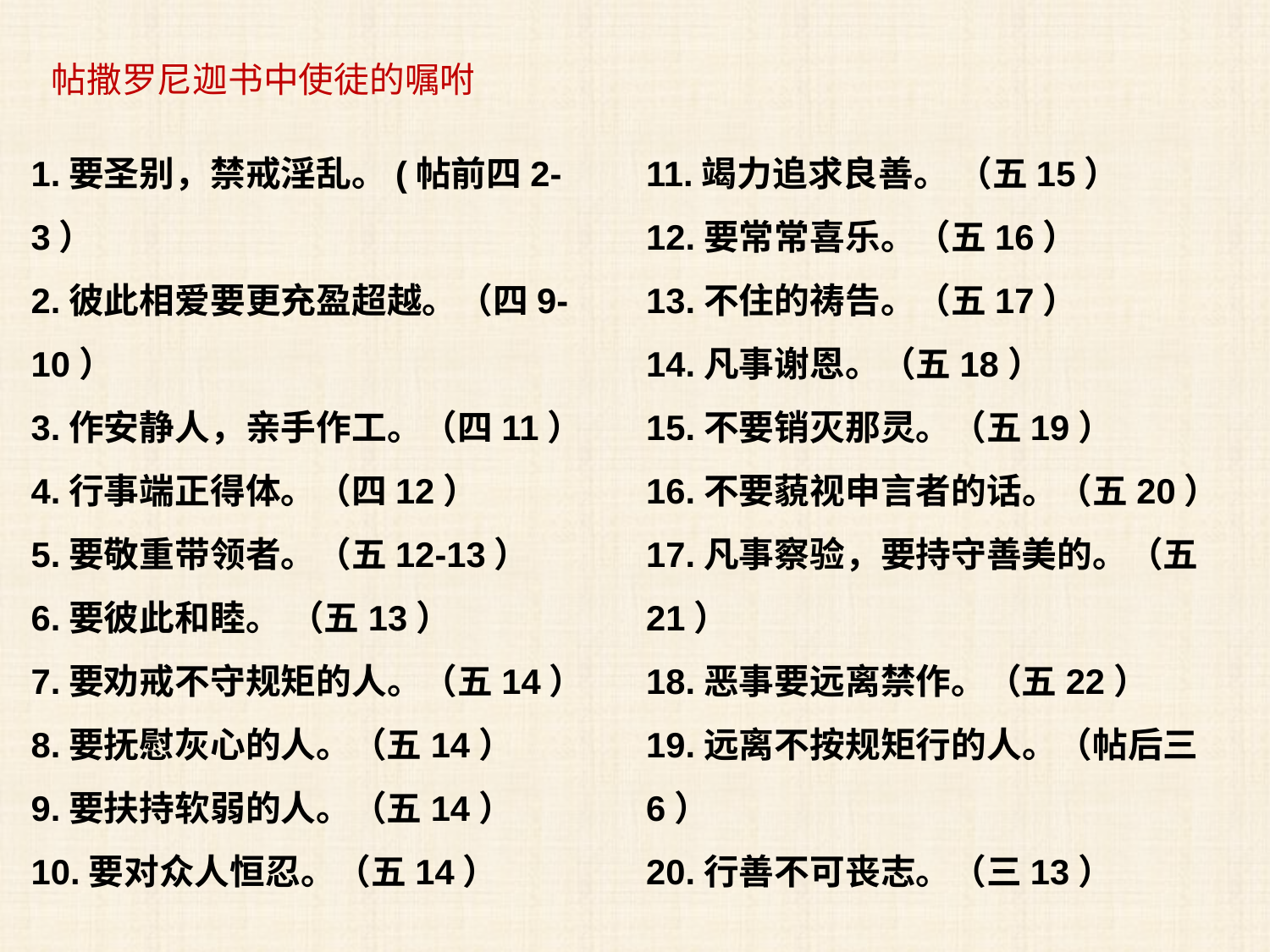

帖撒罗尼迦书中使徒的嘱咐
1.要圣别，禁戒淫乱。(帖前四2-3）
2.彼此相爱要更充盈超越。（四9-10）
3.作安静人，亲手作工。（四11）
4.行事端正得体。（四12）
5.要敬重带领者。（五12-13）
6.要彼此和睦。 （五13）
7.要劝戒不守规矩的人。（五14）
8.要抚慰灰心的人。（五14）
9.要扶持软弱的人。（五14）
10.要对众人恒忍。（五14）
11.竭力追求良善。 （五15）
12.要常常喜乐。（五16）
13.不住的祷告。（五17）
14.凡事谢恩。（五18）
15.不要销灭那灵。（五19）
16.不要藐视申言者的话。（五20）
17.凡事察验，要持守善美的。（五21）
18.恶事要远离禁作。（五22）
19.远离不按规矩行的人。（帖后三6）
20.行善不可丧志。（三13）